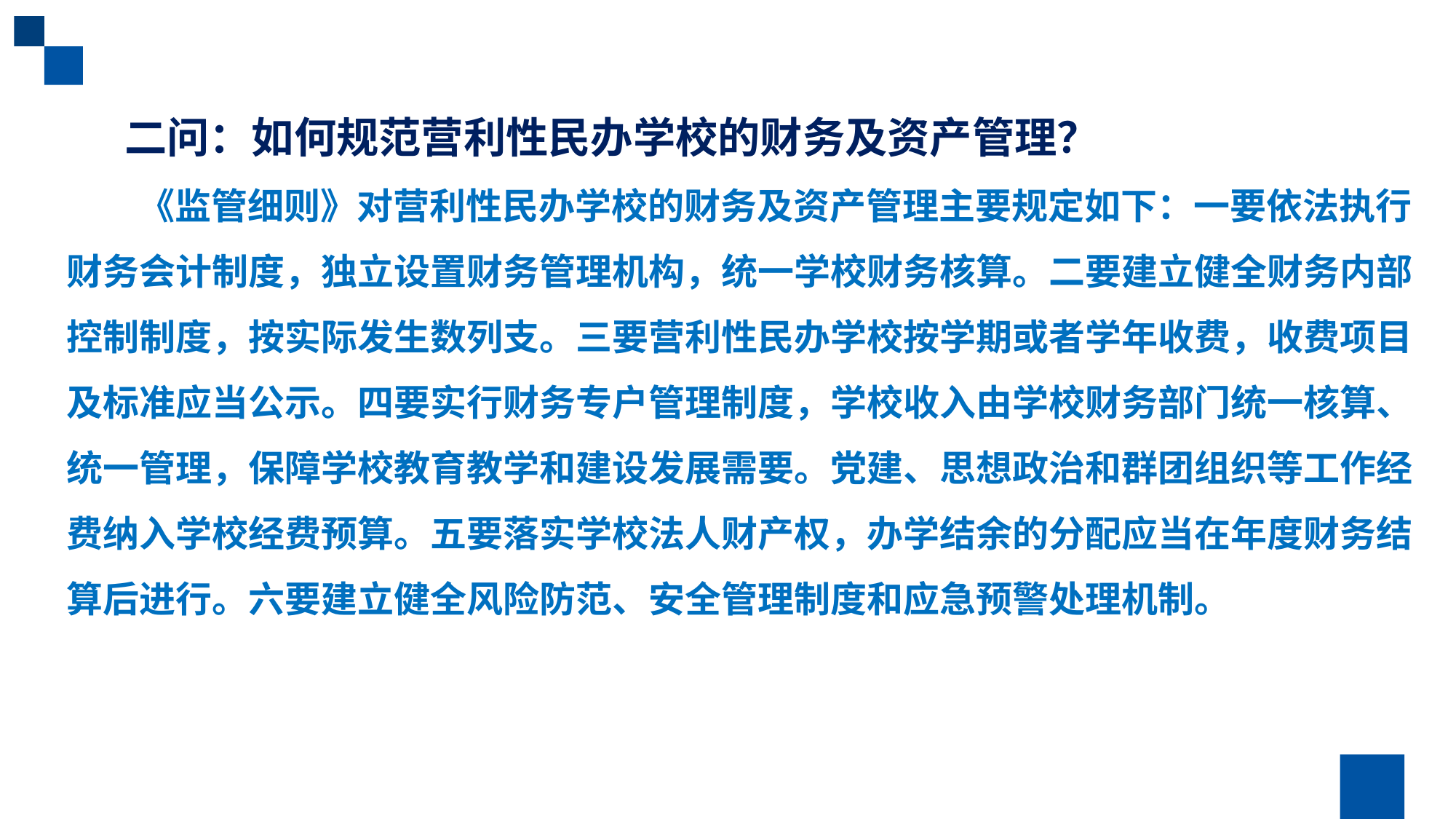

二问：如何规范营利性民办学校的财务及资产管理？
　　《监管细则》对营利性民办学校的财务及资产管理主要规定如下：一要依法执行财务会计制度，独立设置财务管理机构，统一学校财务核算。二要建立健全财务内部控制制度，按实际发生数列支。三要营利性民办学校按学期或者学年收费，收费项目及标准应当公示。四要实行财务专户管理制度，学校收入由学校财务部门统一核算、统一管理，保障学校教育教学和建设发展需要。党建、思想政治和群团组织等工作经费纳入学校经费预算。五要落实学校法人财产权，办学结余的分配应当在年度财务结算后进行。六要建立健全风险防范、安全管理制度和应急预警处理机制。

69